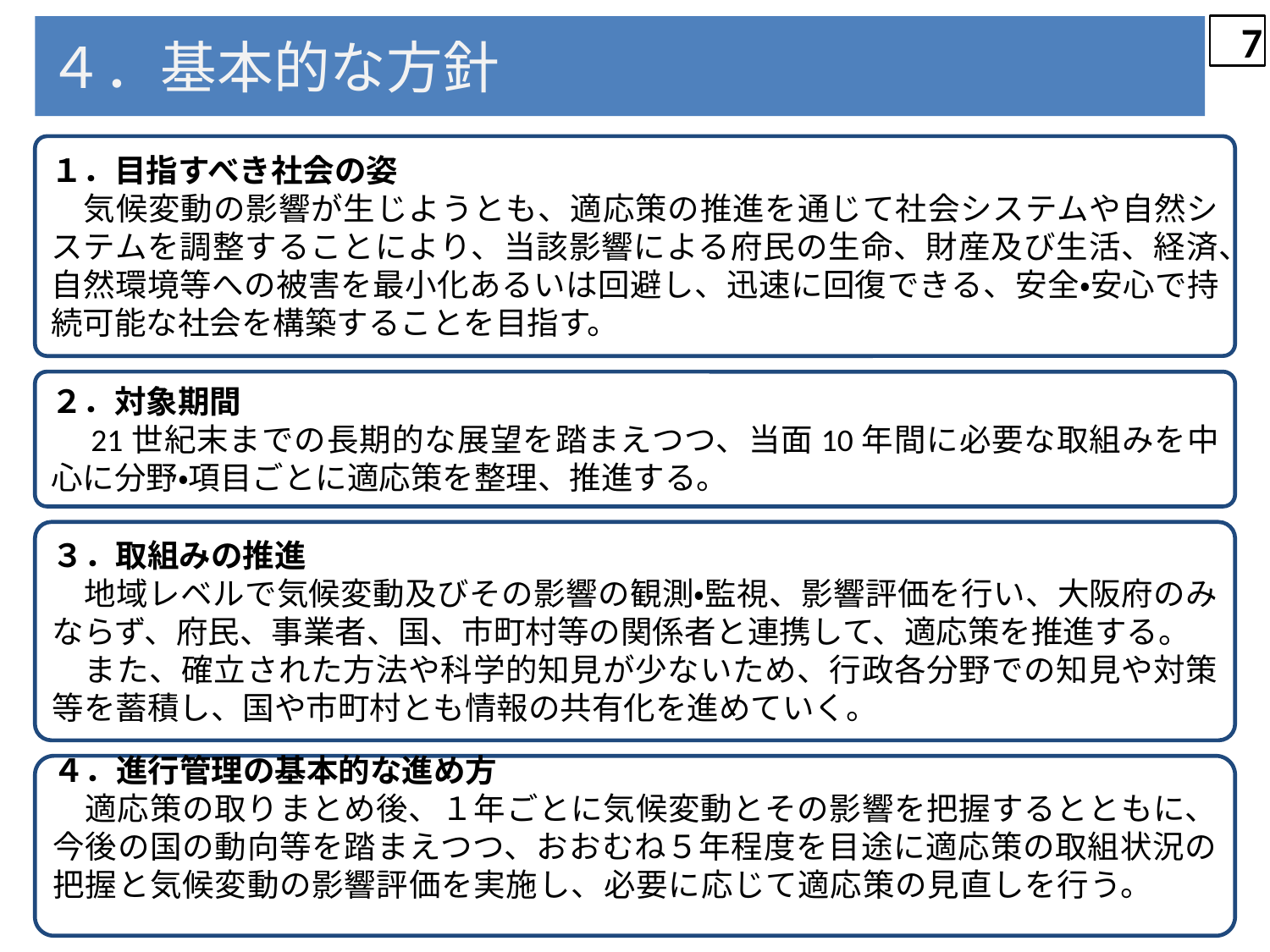

7
# ４．基本的な方針
１．目指すべき社会の姿
　気候変動の影響が生じようとも、適応策の推進を通じて社会システムや自然システムを調整することにより、当該影響による府民の生命、財産及び生活、経済、自然環境等への被害を最小化あるいは回避し、迅速に回復できる、安全・安心で持続可能な社会を構築することを目指す。
２．対象期間
　21世紀末までの長期的な展望を踏まえつつ、当面10年間に必要な取組みを中心に分野・項目ごとに適応策を整理、推進する。
３．取組みの推進
　地域レベルで気候変動及びその影響の観測・監視、影響評価を行い、大阪府のみならず、府民、事業者、国、市町村等の関係者と連携して、適応策を推進する。
　また、確立された方法や科学的知見が少ないため、行政各分野での知見や対策等を蓄積し、国や市町村とも情報の共有化を進めていく。
４．進行管理の基本的な進め方
　適応策の取りまとめ後、１年ごとに気候変動とその影響を把握するとともに、今後の国の動向等を踏まえつつ、おおむね５年程度を目途に適応策の取組状況の把握と気候変動の影響評価を実施し、必要に応じて適応策の見直しを行う。